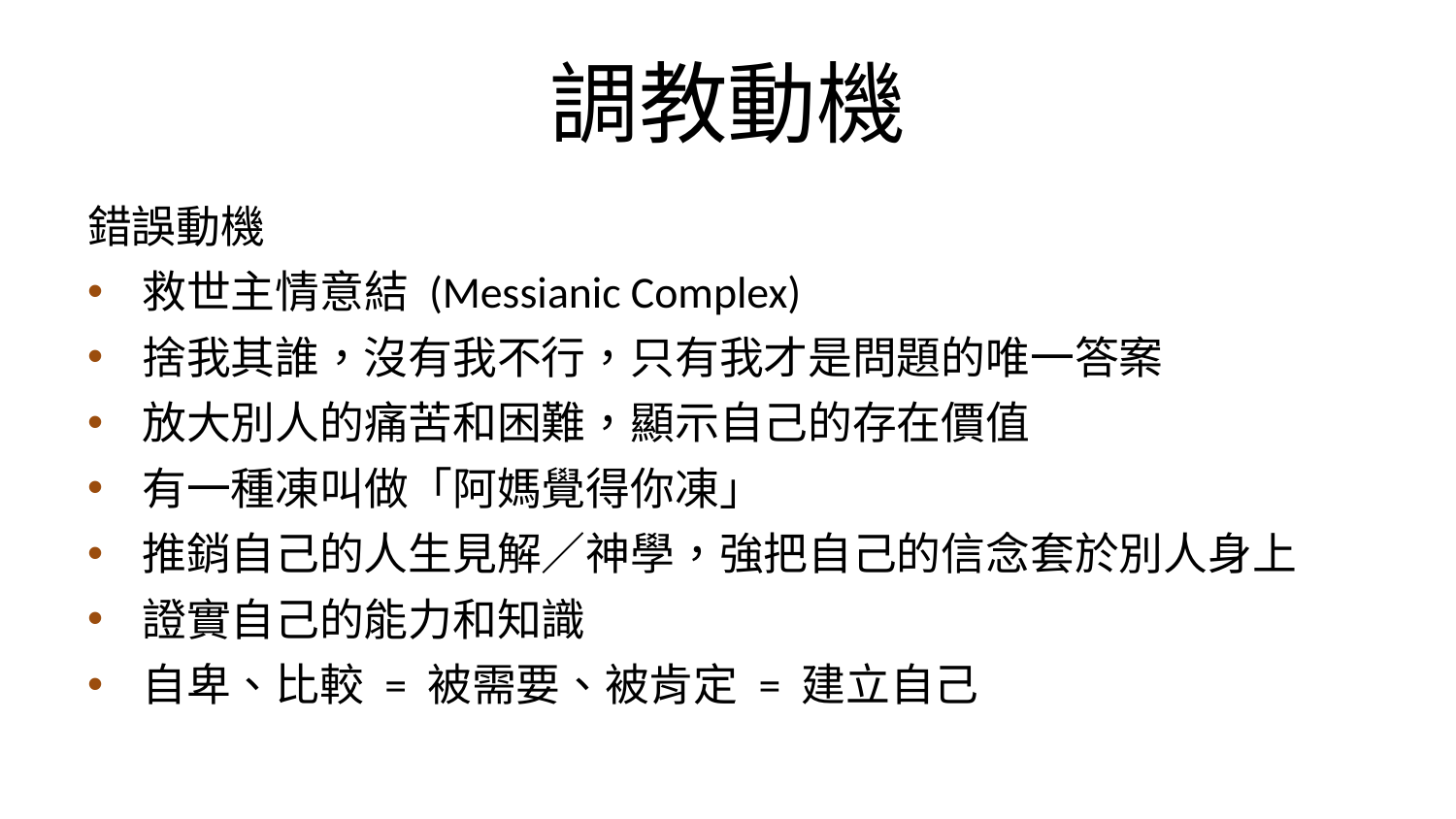

# 調教動機
錯誤動機
救世主情意結 (Messianic Complex)
捨我其誰，沒有我不行，只有我才是問題的唯一答案
放大別人的痛苦和困難，顯示自己的存在價值
有一種凍叫做「阿媽覺得你凍」
推銷自己的人生見解／神學，強把自己的信念套於別人身上
證實自己的能力和知識
自卑、比較 = 被需要、被肯定 = 建立自己